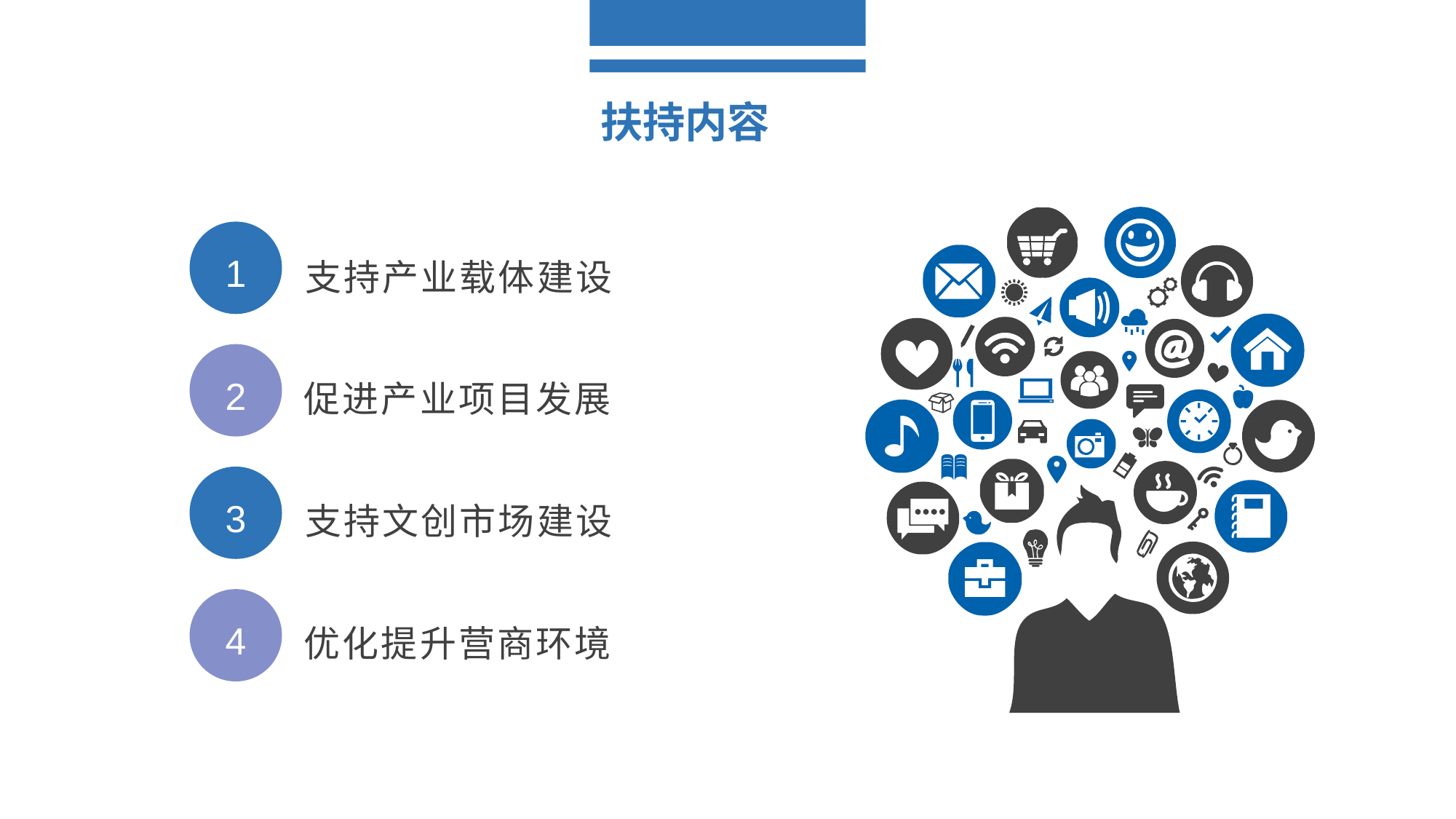

扶持内容

1
支持产业载体建设

2
促进产业项目发展

3
支持文创市场建设

4
优化提升营商环境